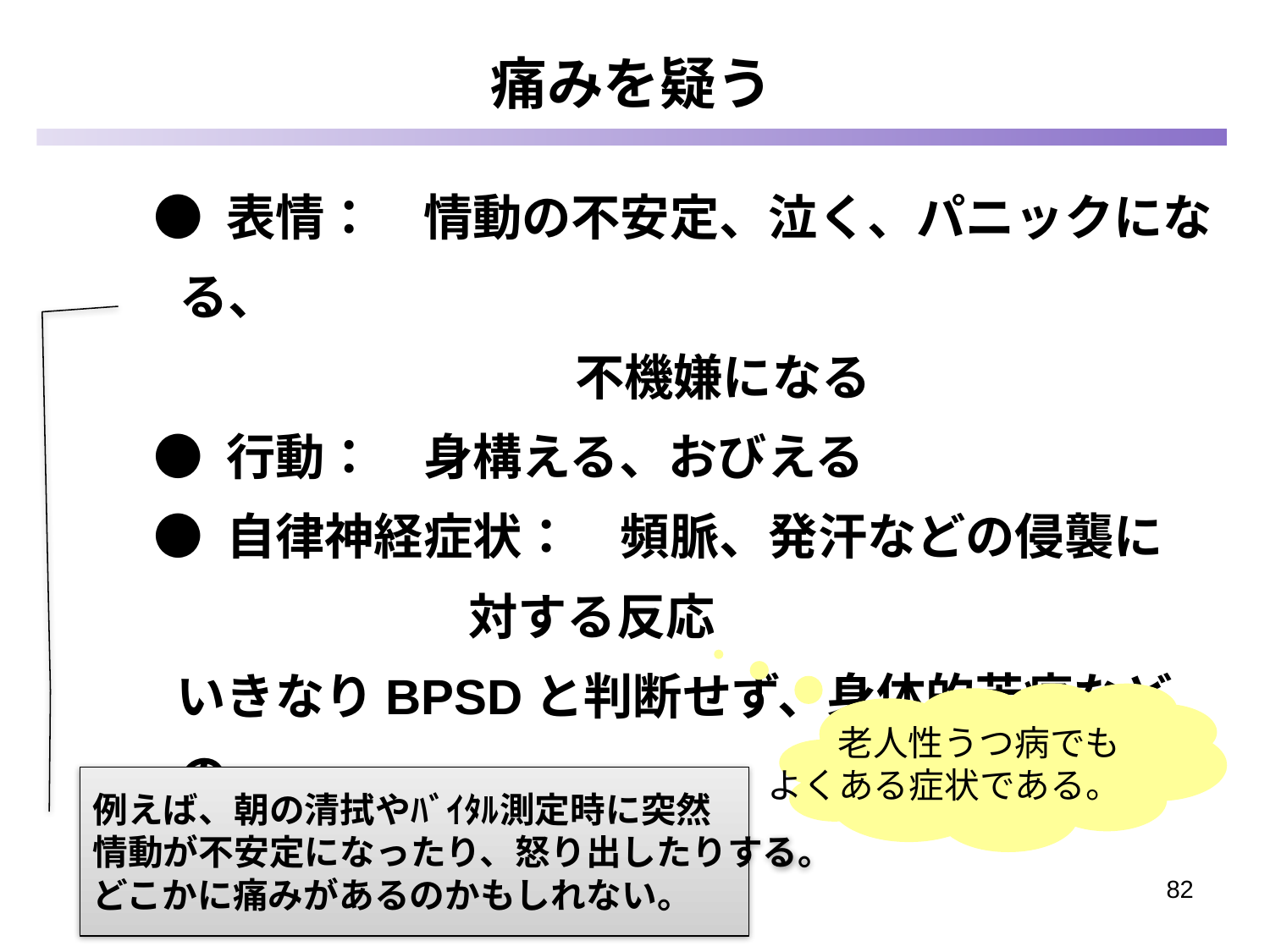

痛みを疑う

  ● 表情：　情動の不安定、泣く、パニックになる、
　　　　　　　　　不機嫌になる
  ● 行動：　身構える、おびえる
  ● 自律神経症状：　頻脈、発汗などの侵襲に
                             対する反応
   いきなりBPSDと判断せず、身体的苦痛などの
   確認、除外をおこなう

老人性うつ病でも
よくある症状である。
例えば、朝の清拭やﾊﾞｲﾀﾙ測定時に突然
情動が不安定になったり、怒り出したりする。
どこかに痛みがあるのかもしれない。
82